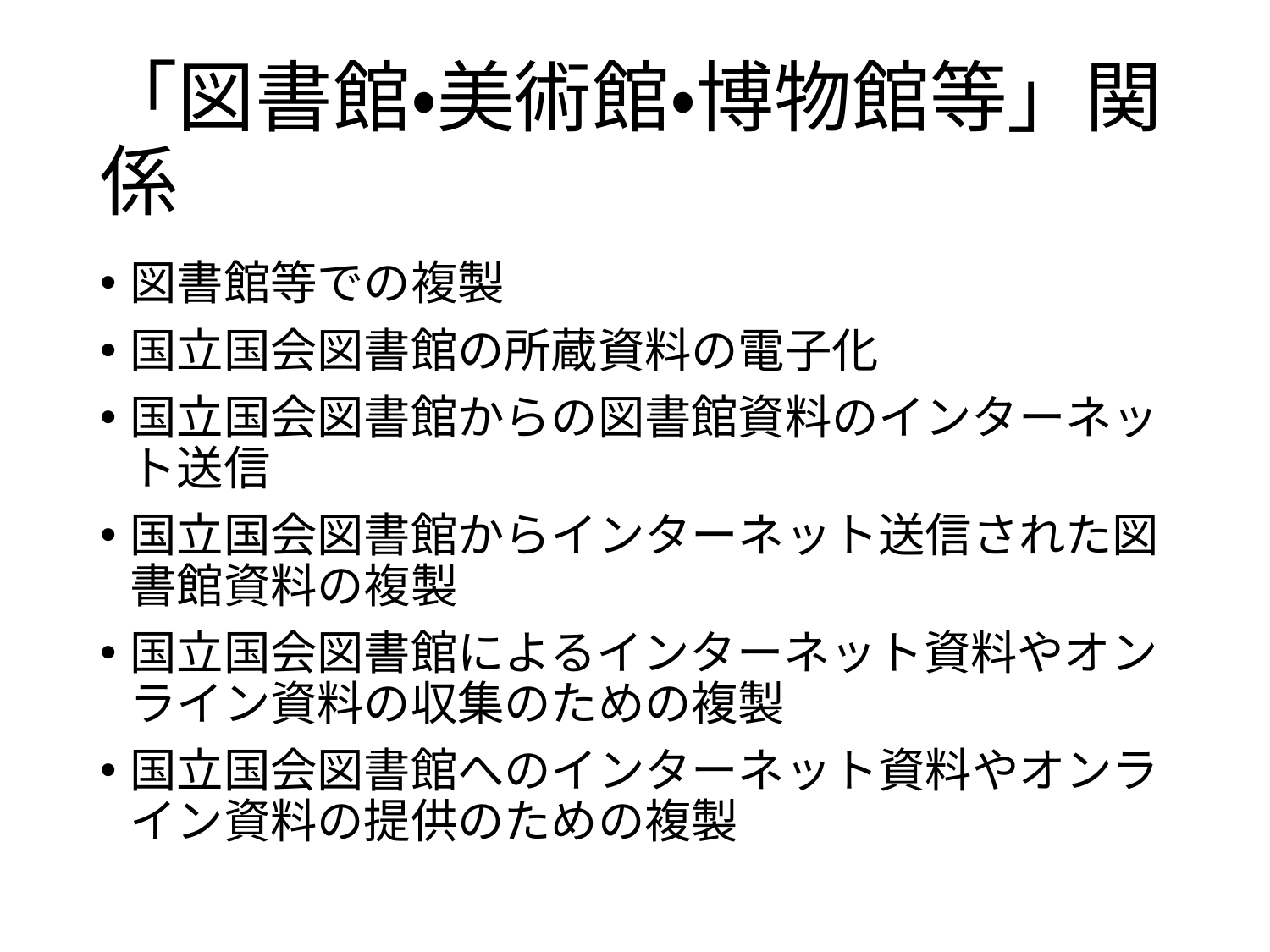

# 「図書館・美術館・博物館等」関係
図書館等での複製
国立国会図書館の所蔵資料の電子化
国立国会図書館からの図書館資料のインターネット送信
国立国会図書館からインターネット送信された図書館資料の複製
国立国会図書館によるインターネット資料やオンライン資料の収集のための複製
国立国会図書館へのインターネット資料やオンライン資料の提供のための複製